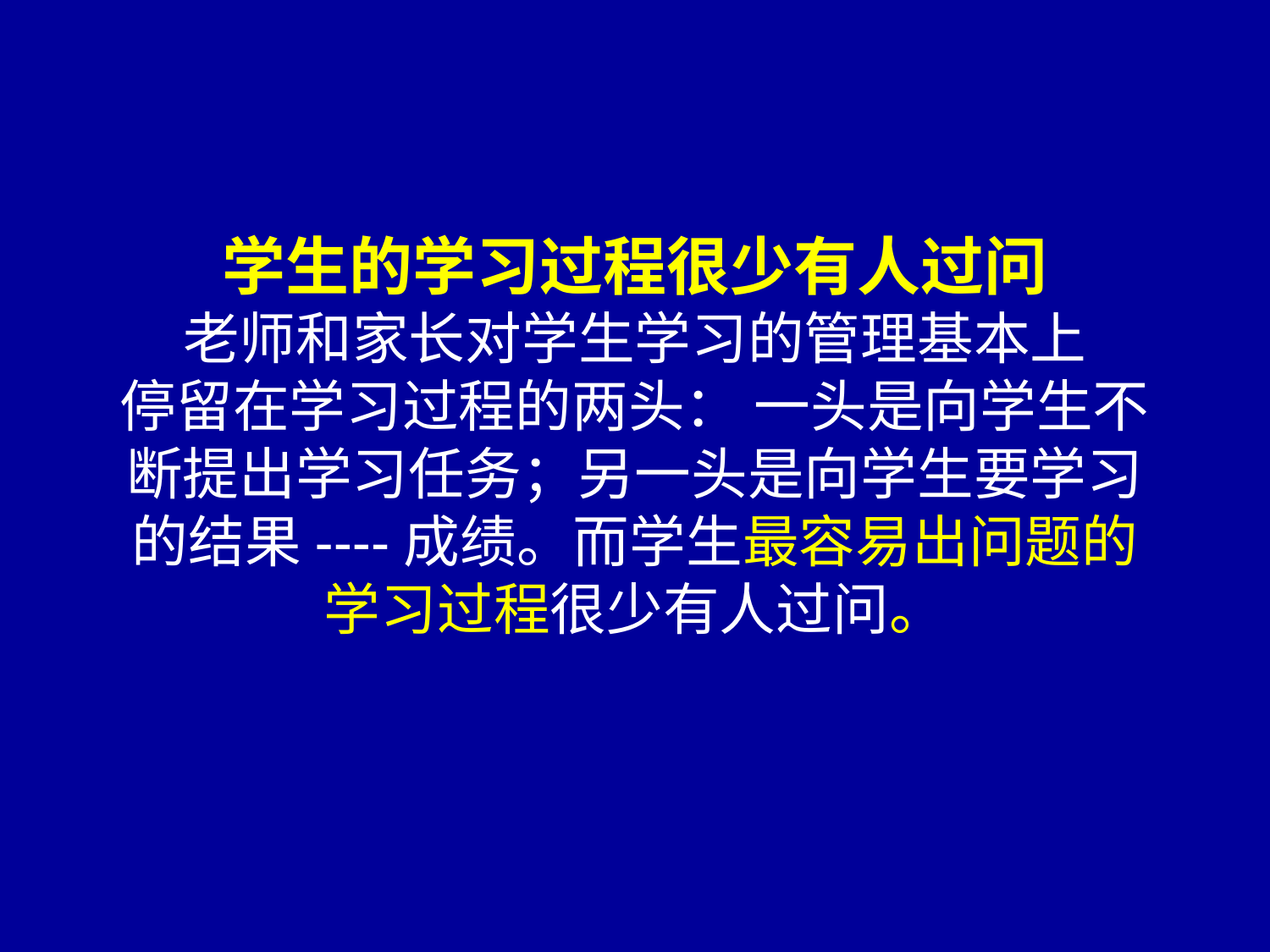

# 学生的学习过程很少有人过问 老师和家长对学生学习的管理基本上 停留在学习过程的两头： 一头是向学生不断提出学习任务；另一头是向学生要学习的结果----成绩。而学生最容易出问题的学习过程很少有人过问。